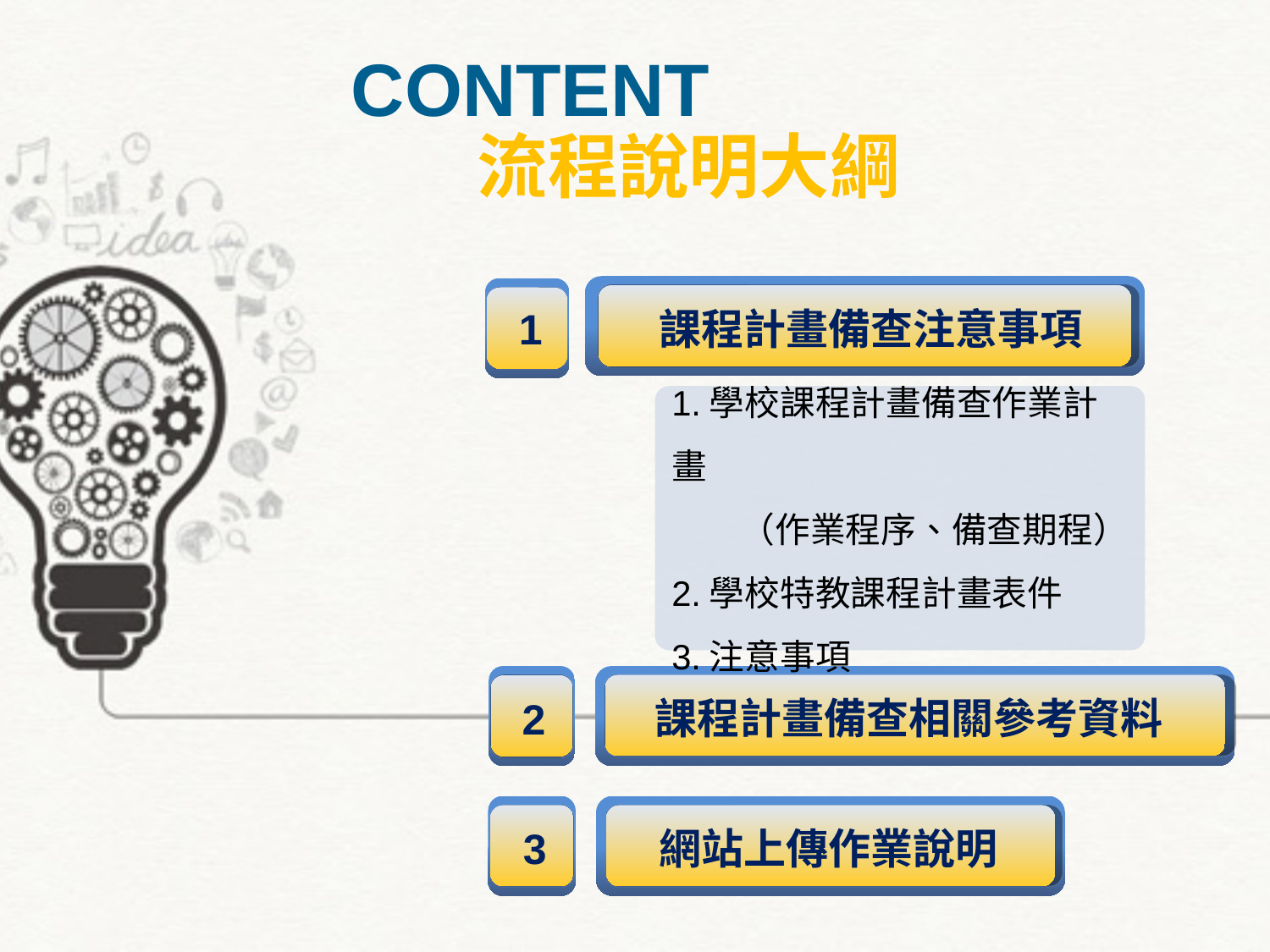

CONTENT
流程說明大綱

課程計畫備查注意事項
1
1.學校課程計畫備查作業計畫
（作業程序、備查期程）
2.學校特教課程計畫表件
3.注意事項

課程計畫備查相關參考資料
2

3
網站上傳作業說明